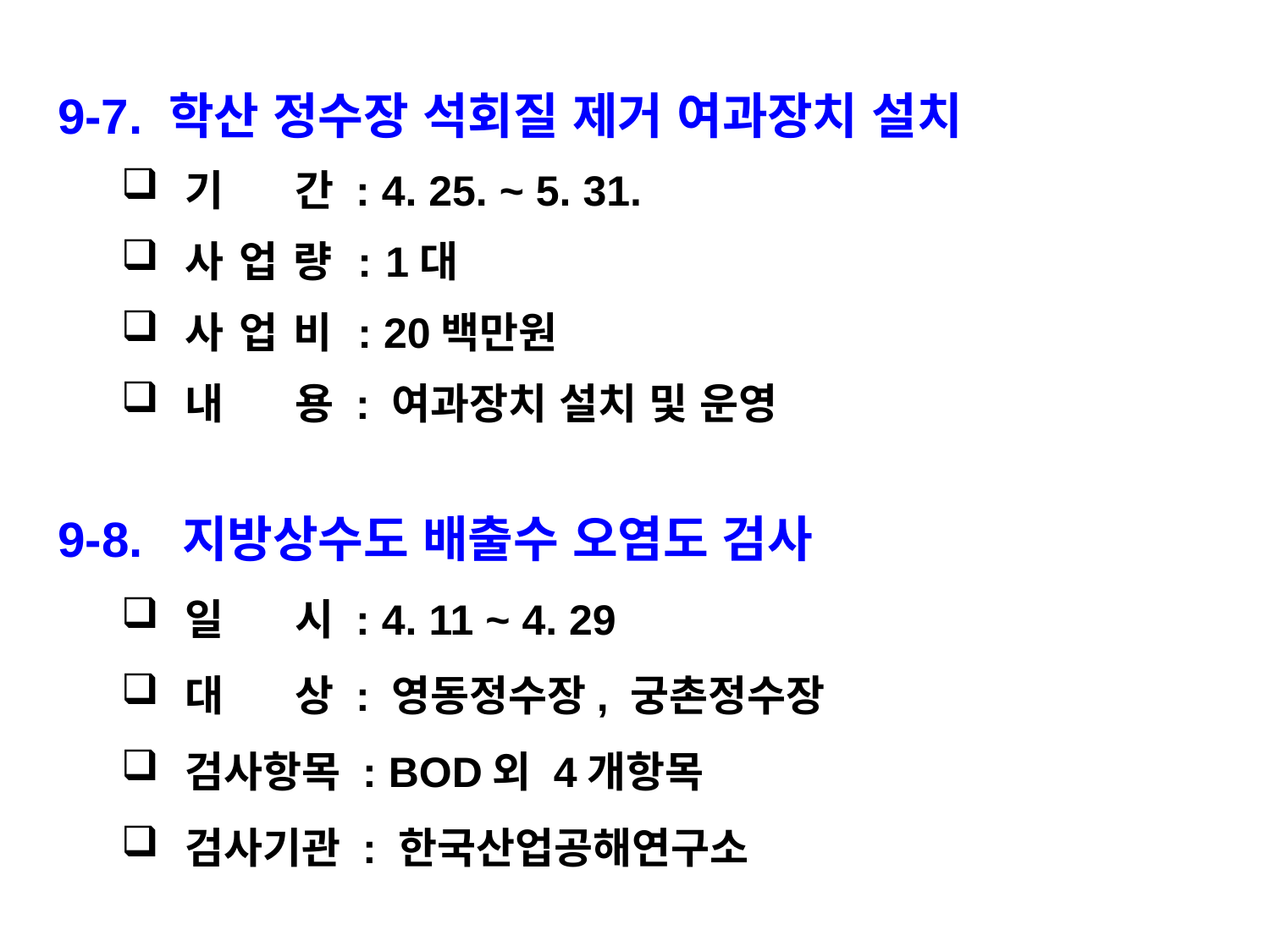

9-7. 학산 정수장 석회질 제거 여과장치 설치
기      간 : 4. 25. ~ 5. 31.
사 업 량 : 1대
사 업 비 : 20백만원
내      용 : 여과장치 설치 및 운영

9-8.  지방상수도 배출수 오염도 검사
일      시 : 4. 11 ~ 4. 29
대      상 : 영동정수장, 궁촌정수장
검사항목 : BOD외 4개항목
검사기관 : 한국산업공해연구소